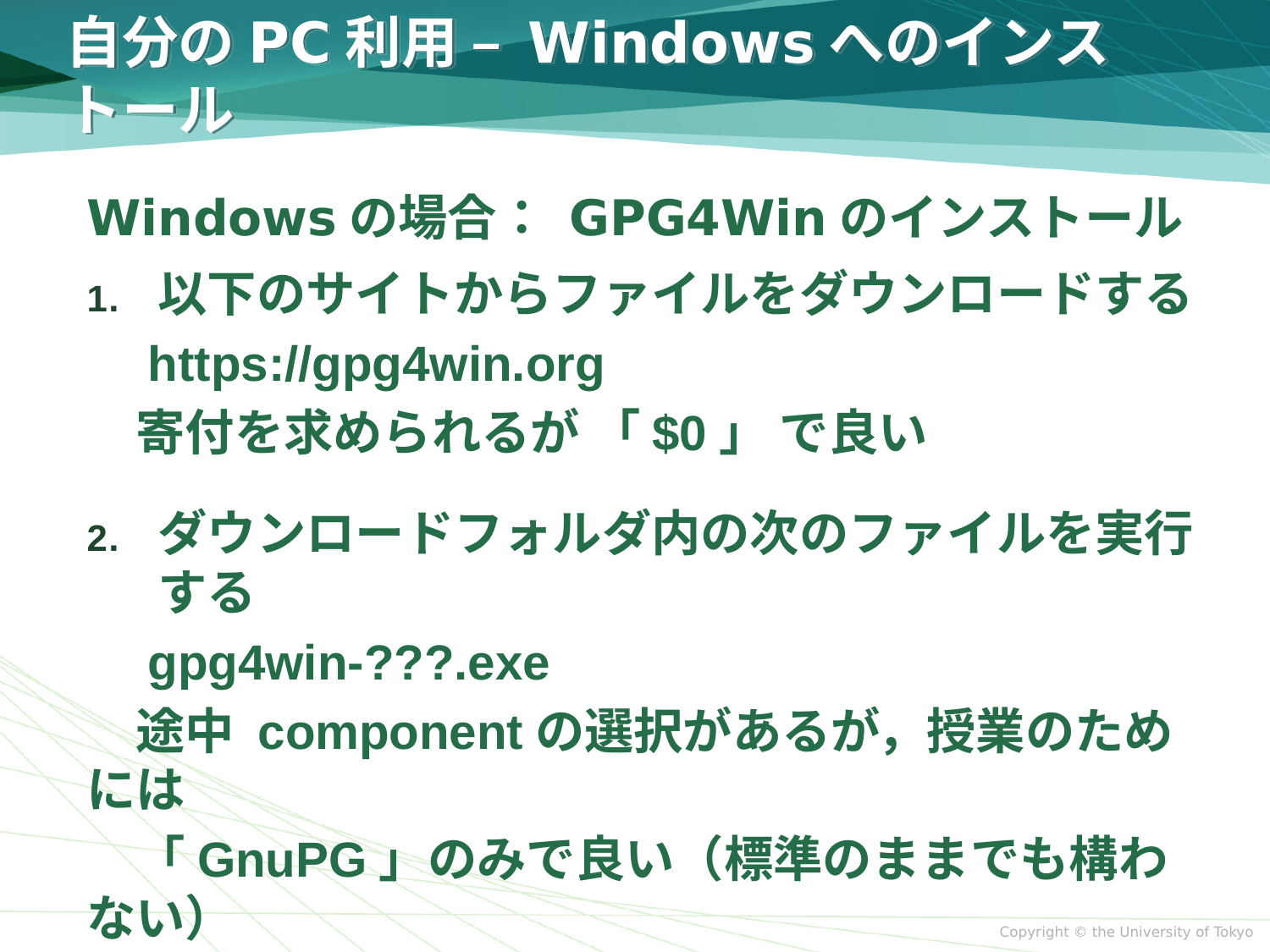

# 自分のPC利用 – Windowsへのインストール
Windowsの場合： GPG4Winのインストール
以下のサイトからファイルをダウンロードする
　https://gpg4win.org
　寄付を求められるが 「$0」 で良い
ダウンロードフォルダ内の次のファイルを実行する
　gpg4win-???.exe
　途中 componentの選択があるが，授業のためには
　「GnuPG」のみで良い（標準のままでも構わない）
PowerShellで「gpg --version」が実行可能